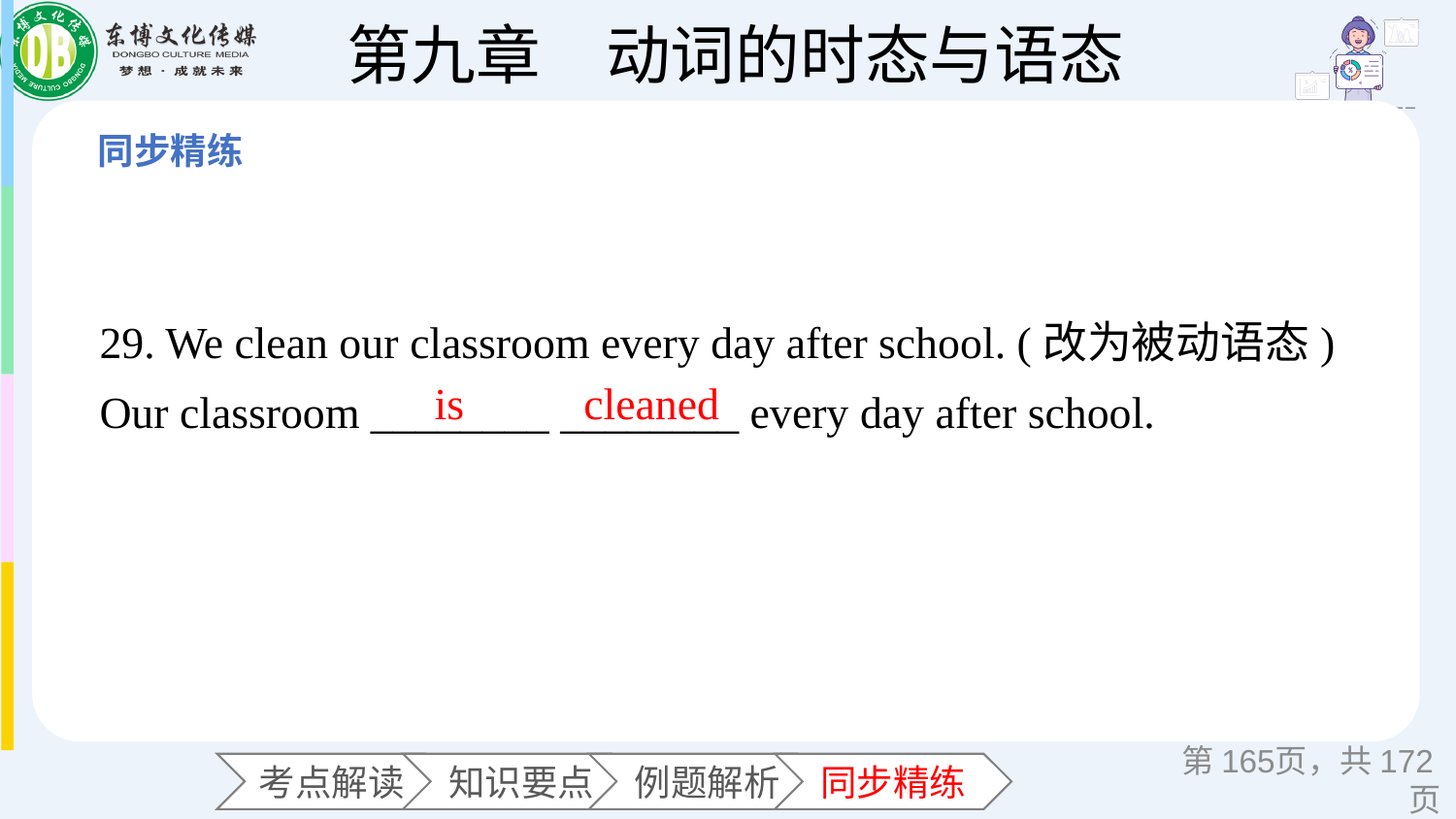

29. We clean our classroom every day after school. (改为被动语态)
Our classroom ________ ________ every day after school.
is
cleaned
第165页，共172页